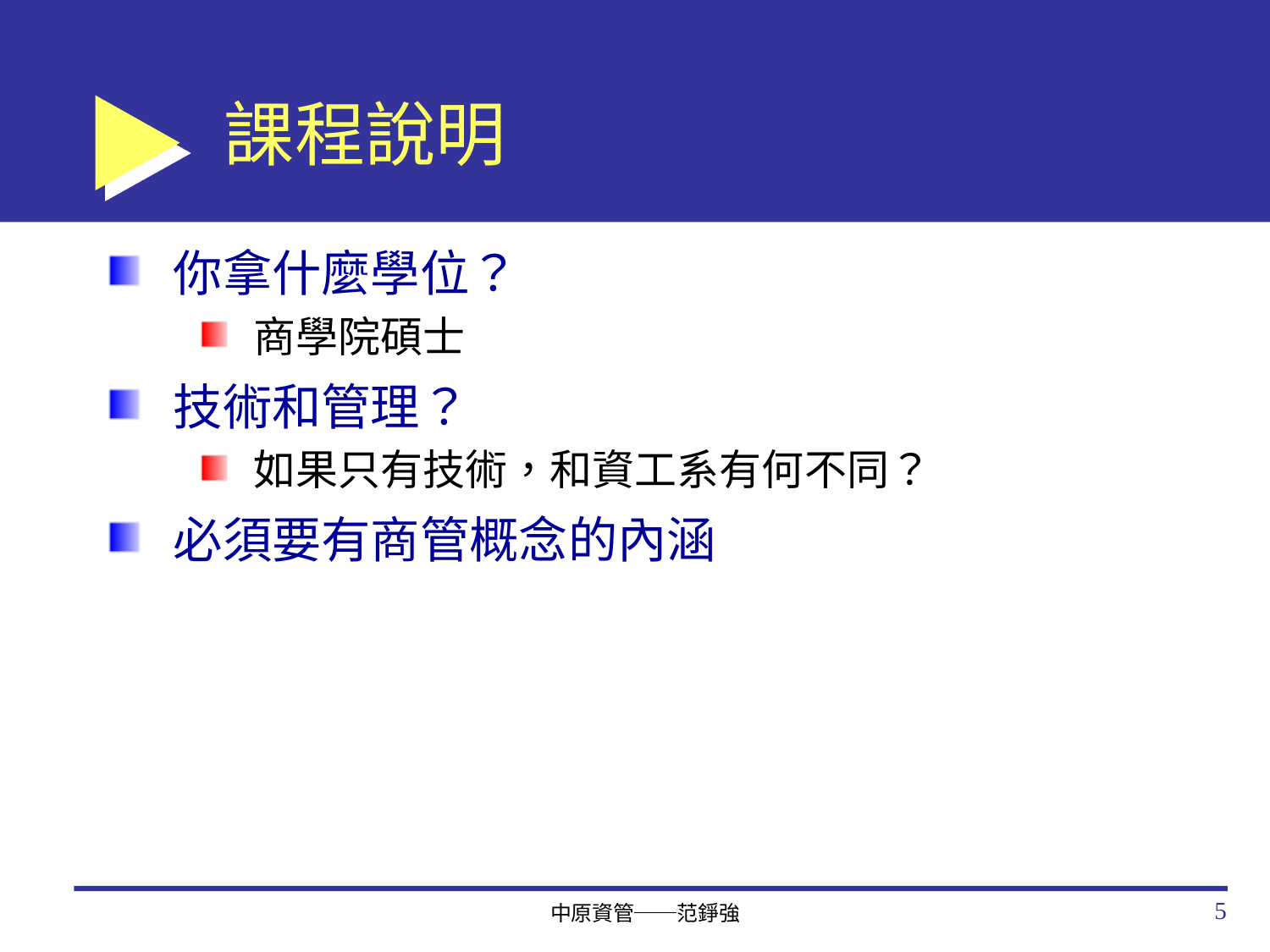

# 課程說明
你拿什麼學位？
商學院碩士
技術和管理？
如果只有技術，和資工系有何不同？
必須要有商管概念的內涵
5